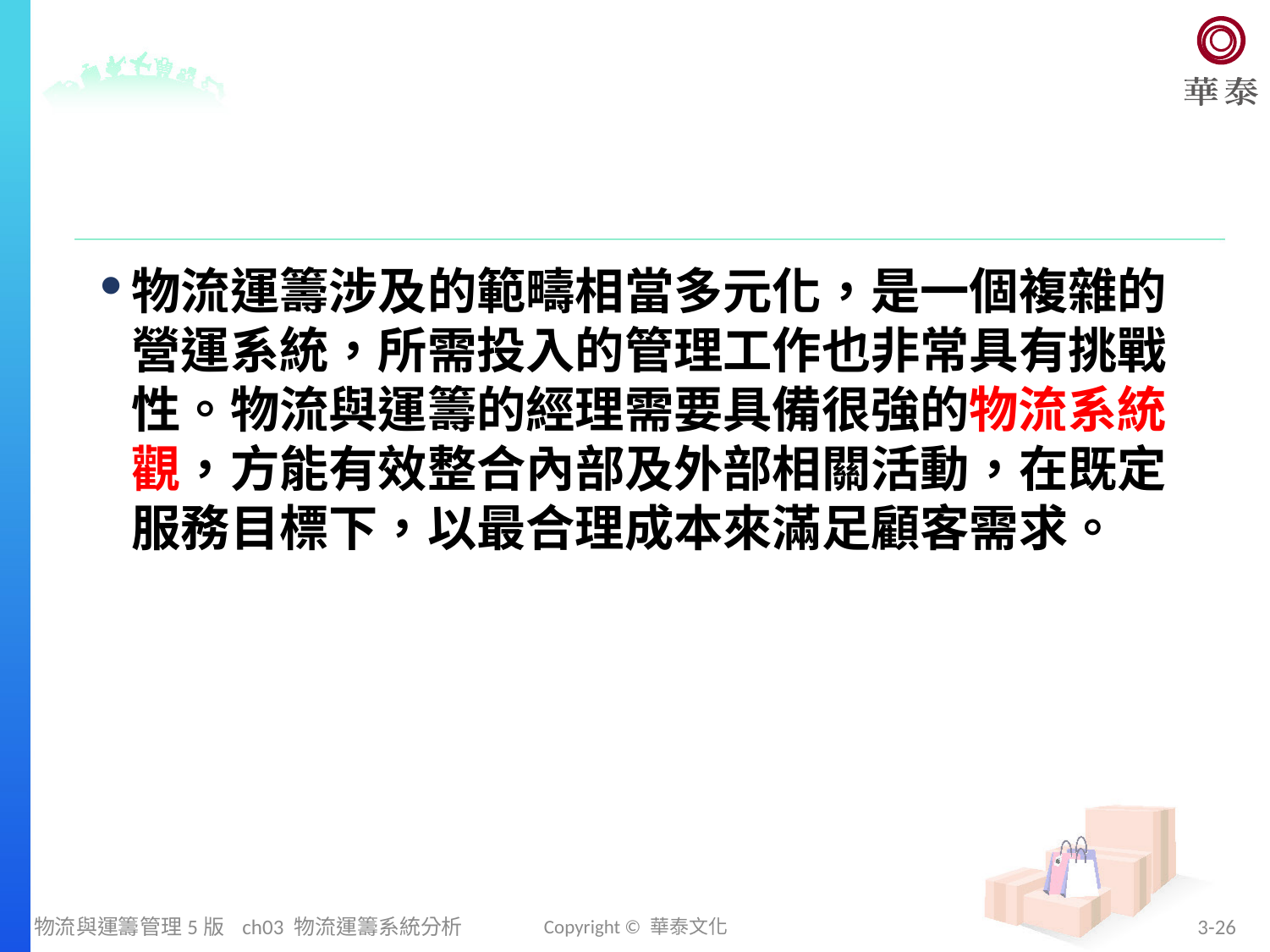

物流運籌涉及的範疇相當多元化，是一個複雜的營運系統，所需投入的管理工作也非常具有挑戰性。物流與運籌的經理需要具備很強的物流系統觀，方能有效整合內部及外部相關活動，在既定服務目標下，以最合理成本來滿足顧客需求。
物流與運籌管理5版  ch03 物流運籌系統分析
Copyright © 華泰文化
3-26